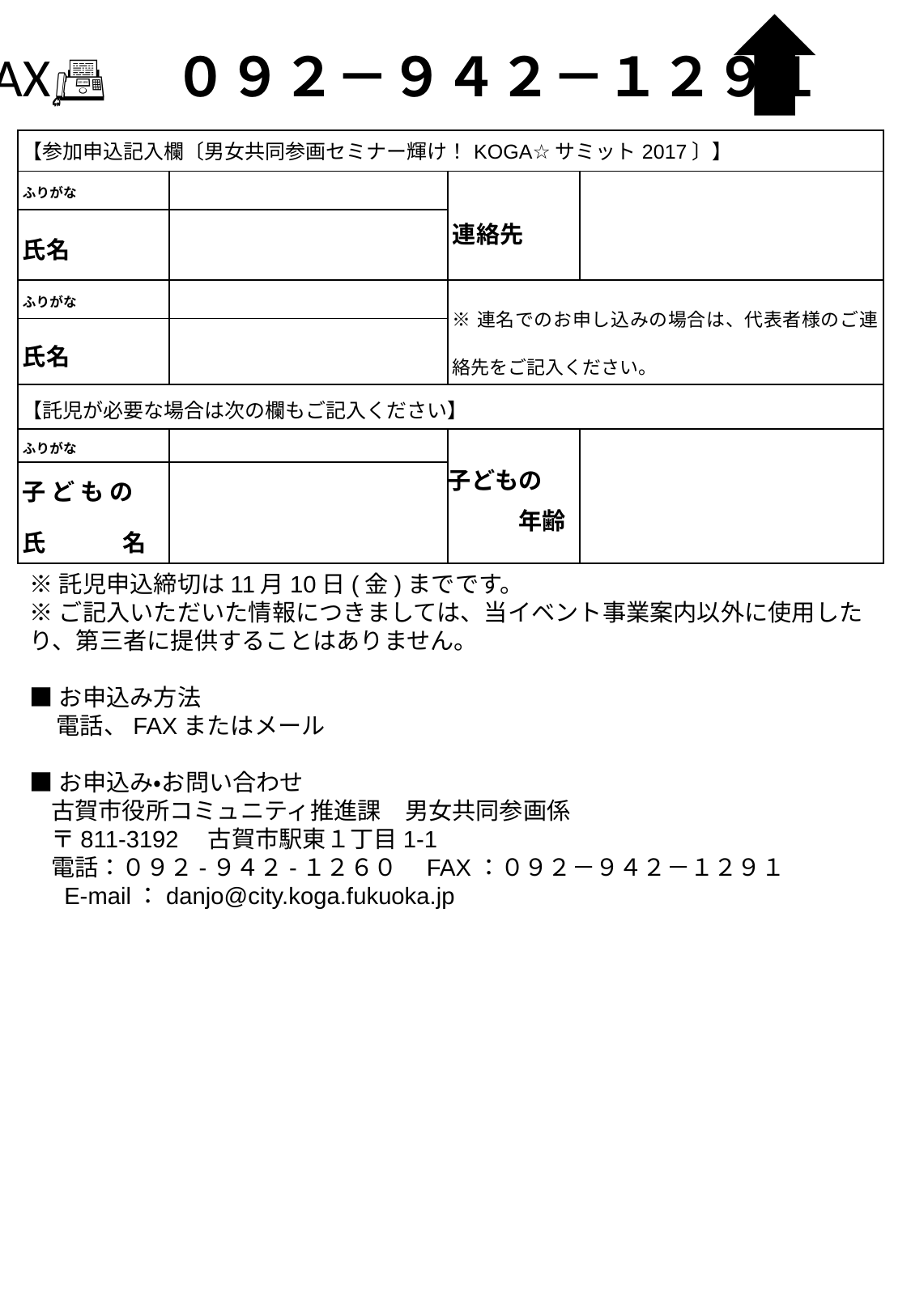

FAX📠　０９２－９４２－１２９１
| 【参加申込記入欄〔男女共同参画セミナー輝け！KOGA☆サミット2017〕】 |  |  |  |
| --- | --- | --- | --- |
| ふりがな |  | 連絡先 |  |
| 氏名 |  |  |  |
| ふりがな |  | ※連名でのお申し込みの場合は、代表者様のご連絡先をご記入ください。 |  |
| 氏名 |  |  |  |
| 【託児が必要な場合は次の欄もご記入ください】 |  |  |  |
| ふりがな |  | 子どもの　　　　年齢 |  |
| 子 ど も の 氏 　　　名 |  |  |  |
※託児申込締切は11月10日(金)までです。
※ご記入いただいた情報につきましては、当イベント事業案内以外に使用したり、第三者に提供することはありません。

■お申込み方法
    電話、FAXまたはメール

■お申込み・お問い合わせ
   古賀市役所コミュニティ推進課　男女共同参画係
   〒811-3192　古賀市駅東１丁目1-1
   電話：０９２-９４２-１２６０　FAX：０９２－９４２－１２９１
　 E-mail：danjo@city.koga.fukuoka.jp